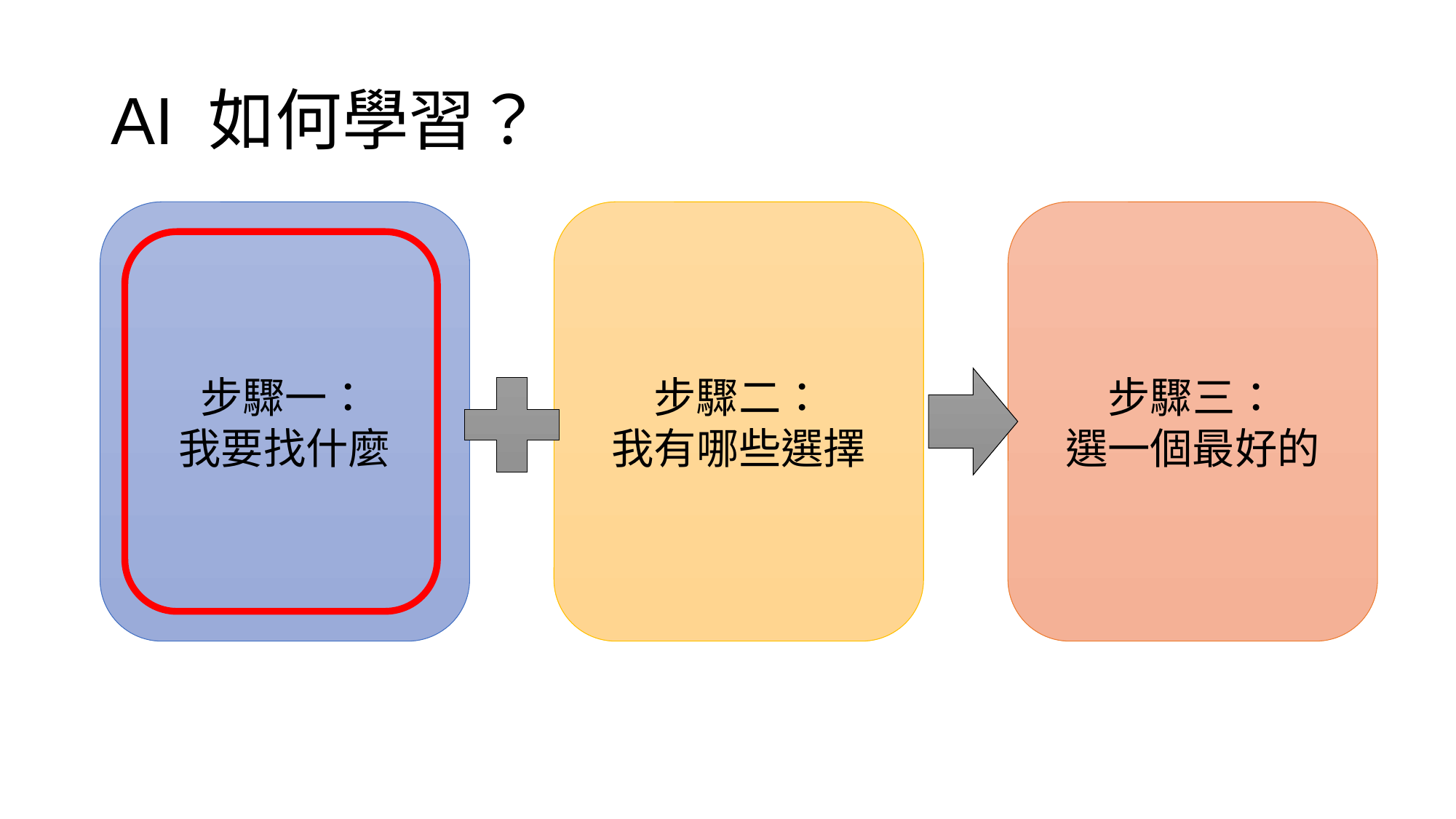

# AI 如何學習？
步驟二：
我有哪些選擇
步驟一：
我要找什麼
步驟三：
選一個最好的